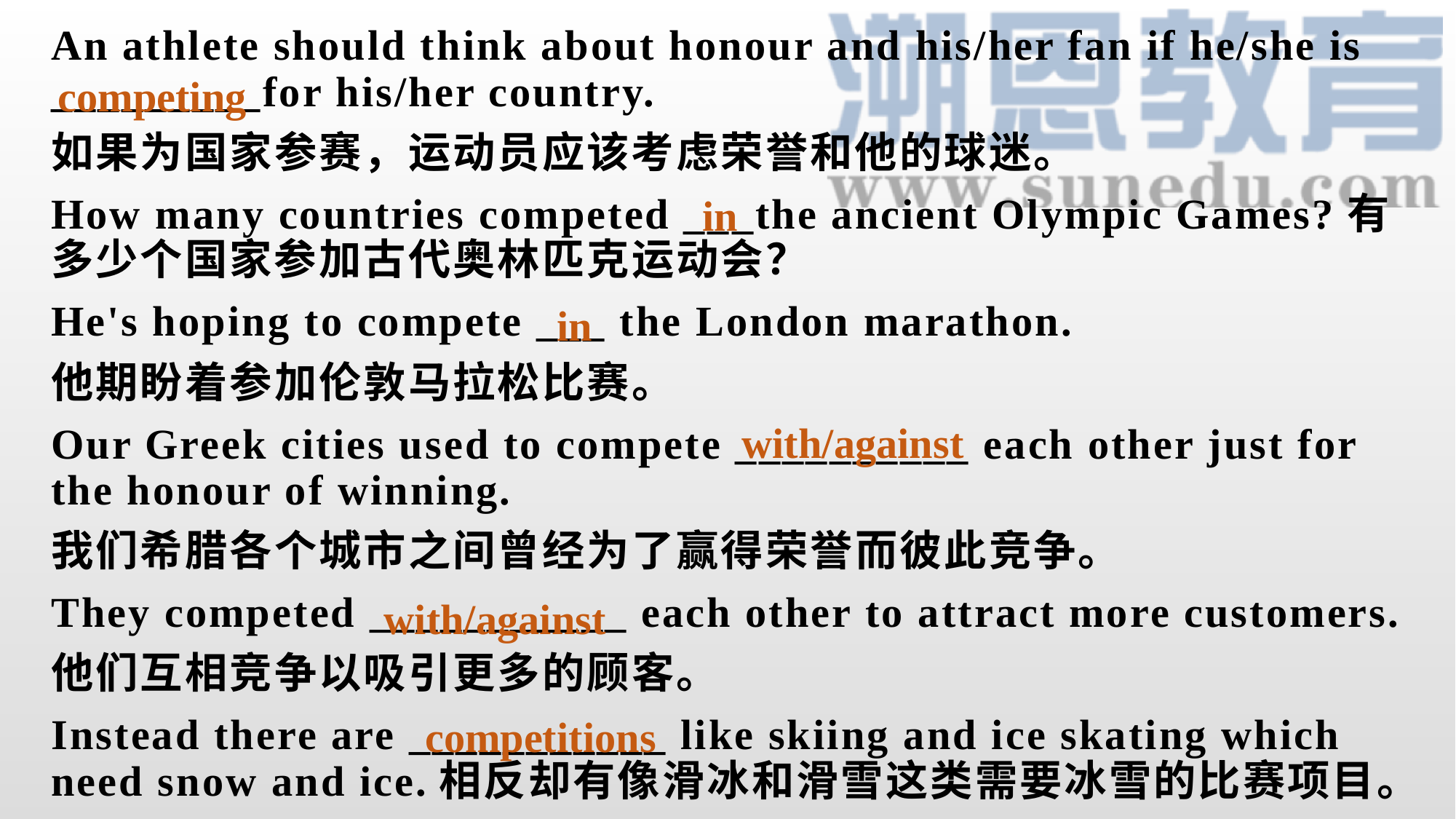

An athlete should think about honour and his/her fan if he/she is _________for his/her country.
如果为国家参赛，运动员应该考虑荣誉和他的球迷。
How many countries competed ___the ancient Olympic Games?有多少个国家参加古代奥林匹克运动会？
He's hoping to compete ___ the London marathon.
他期盼着参加伦敦马拉松比赛。
Our Greek cities used to compete __________ each other just for the honour of winning.
我们希腊各个城市之间曾经为了赢得荣誉而彼此竞争。
They competed ___________ each other to attract more customers.
他们互相竞争以吸引更多的顾客。
Instead there are ___________ like skiing and ice skating which need snow and ice.相反却有像滑冰和滑雪这类需要冰雪的比赛项目。

competing
 in
 in
with/against
with/against
competitions